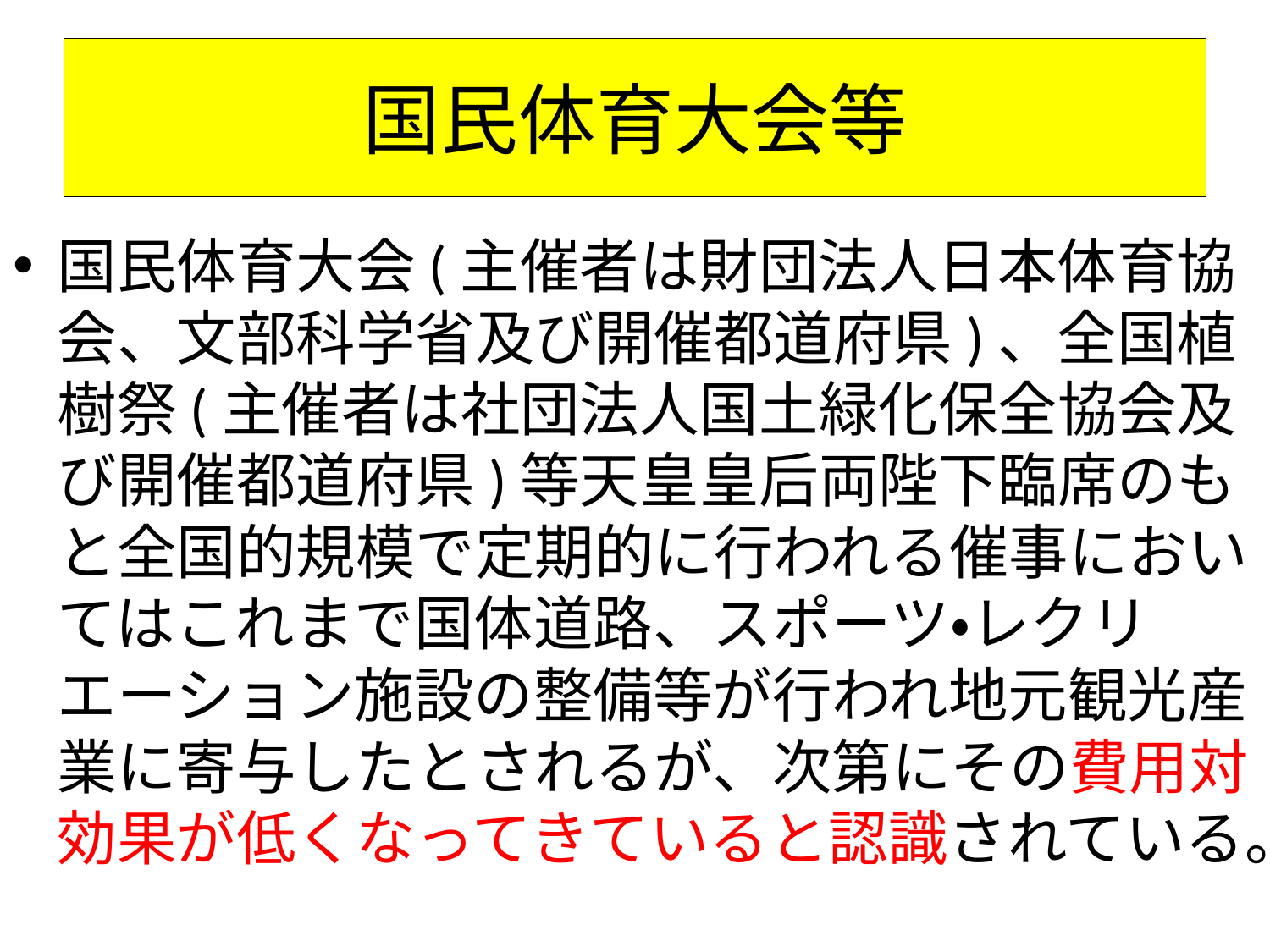

# 国民体育大会等
国民体育大会(主催者は財団法人日本体育協会、文部科学省及び開催都道府県)、全国植樹祭(主催者は社団法人国土緑化保全協会及び開催都道府県)等天皇皇后両陛下臨席のもと全国的規模で定期的に行われる催事においてはこれまで国体道路、スポーツ・レクリエーション施設の整備等が行われ地元観光産業に寄与したとされるが、次第にその費用対効果が低くなってきていると認識されている。